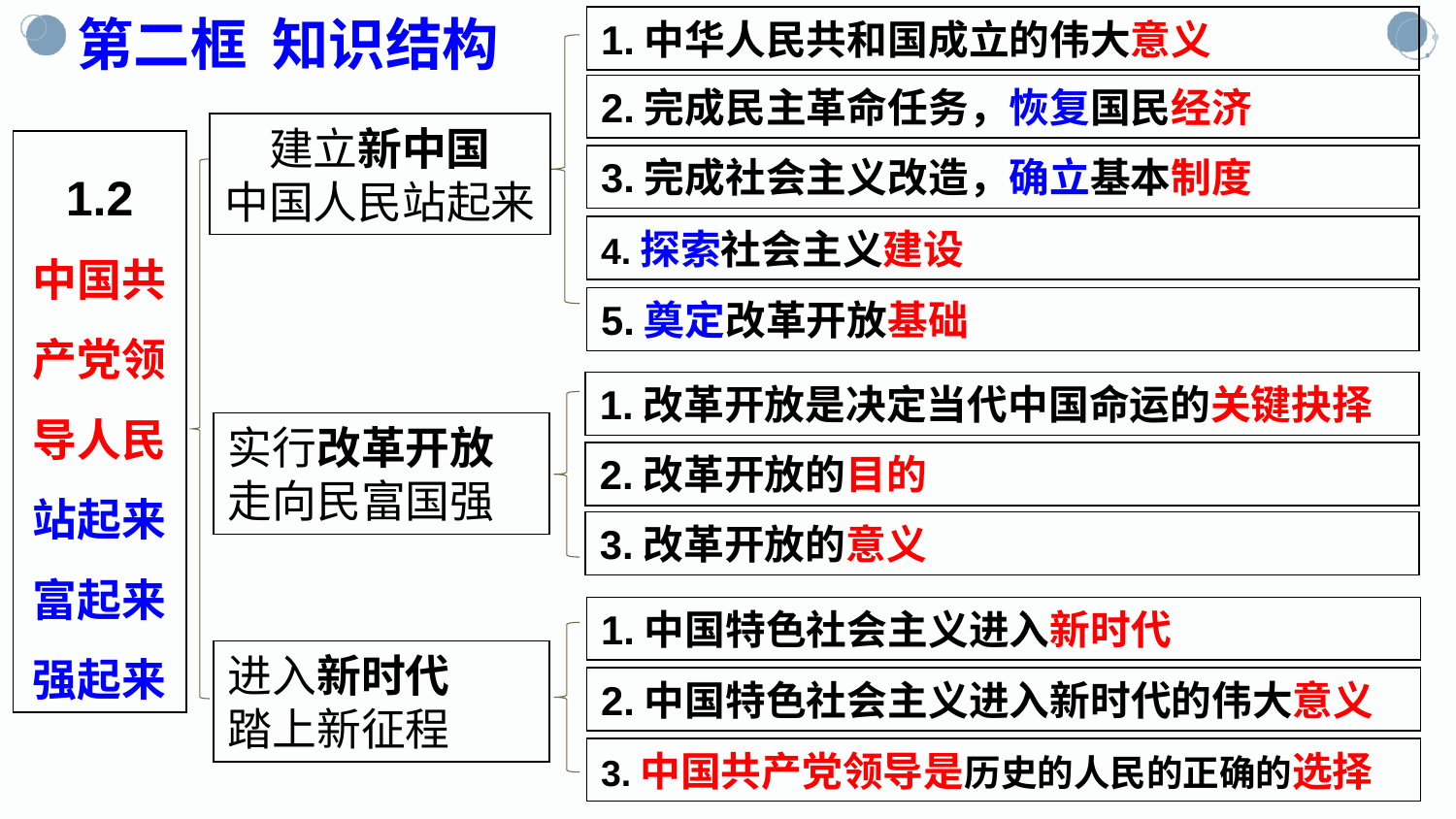

第二框  知识结构
1.中华人民共和国成立的伟大意义

2.完成民主革命任务，恢复国民经济
建立新中国
中国人民站起来
1.2
中国共产党领导人民
站起来富起来强起来
3.完成社会主义改造，确立基本制度

4.探索社会主义建设
5.奠定改革开放基础
1.改革开放是决定当代中国命运的关键抉择

实行改革开放
走向民富国强
2.改革开放的目的
3.改革开放的意义
1.中国特色社会主义进入新时代

进入新时代
踏上新征程
2.中国特色社会主义进入新时代的伟大意义
3.中国共产党领导是历史的人民的正确的选择